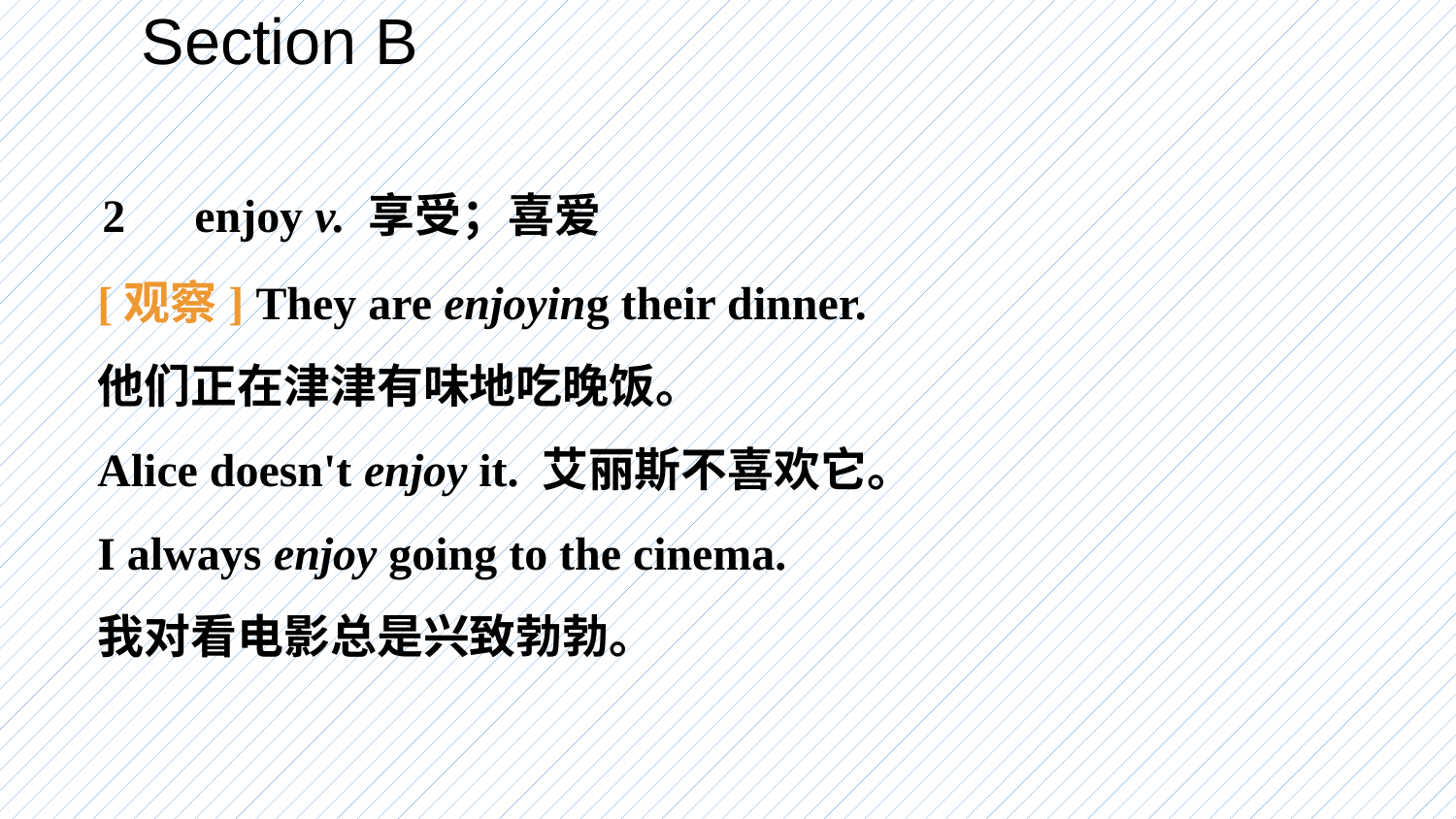

Section B

2　enjoy v. 享受；喜爱
[观察] They are enjoying their dinner.
他们正在津津有味地吃晚饭。
Alice doesn't enjoy it. 艾丽斯不喜欢它。
I always enjoy going to the cinema.
我对看电影总是兴致勃勃。